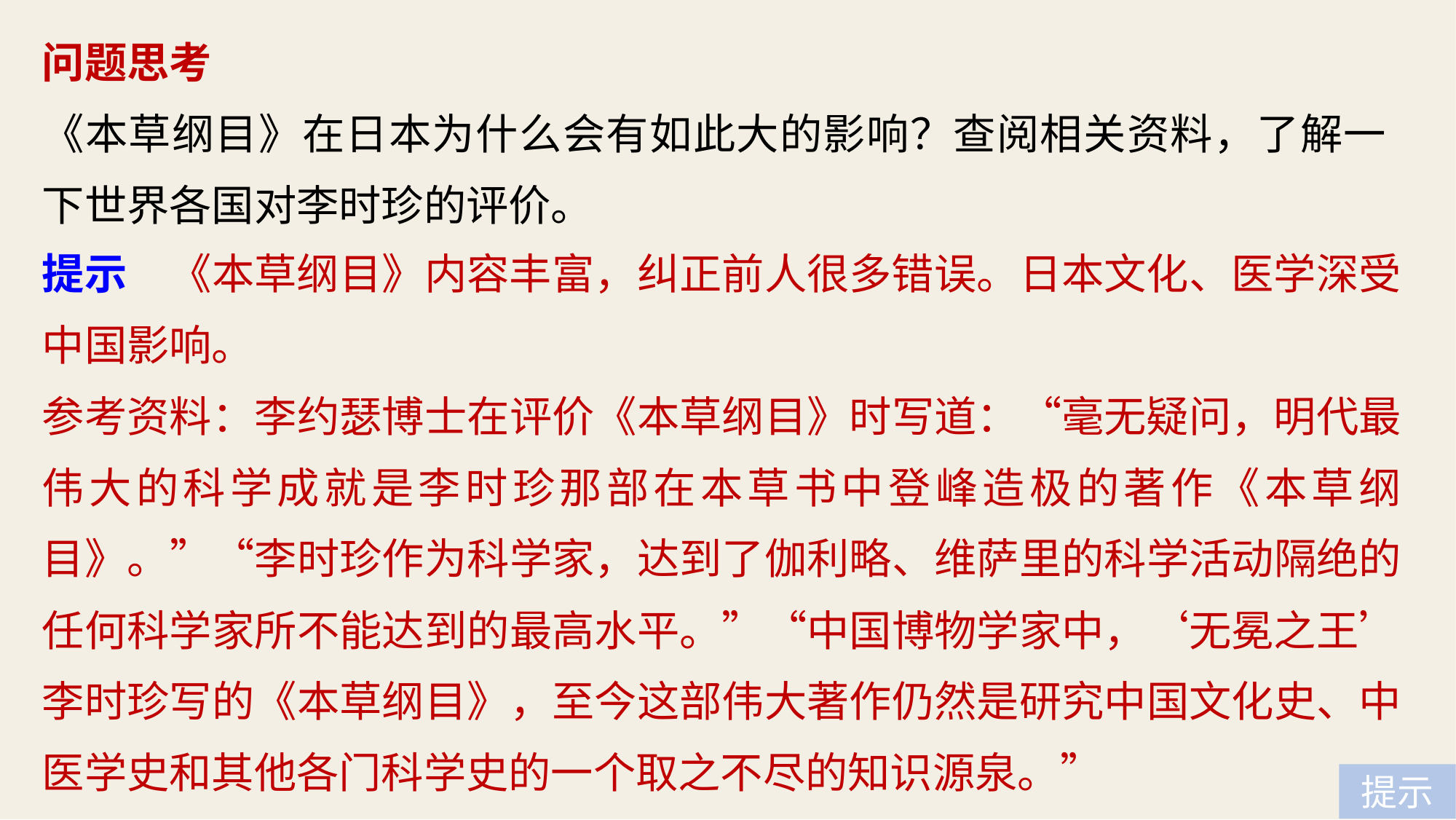

问题思考
《本草纲目》在日本为什么会有如此大的影响？查阅相关资料，了解一下世界各国对李时珍的评价。
提示　《本草纲目》内容丰富，纠正前人很多错误。日本文化、医学深受中国影响。
参考资料：李约瑟博士在评价《本草纲目》时写道：“毫无疑问，明代最伟大的科学成就是李时珍那部在本草书中登峰造极的著作《本草纲目》。”“李时珍作为科学家，达到了伽利略、维萨里的科学活动隔绝的任何科学家所不能达到的最高水平。”“中国博物学家中，‘无冕之王’李时珍写的《本草纲目》，至今这部伟大著作仍然是研究中国文化史、中医学史和其他各门科学史的一个取之不尽的知识源泉。”
提示